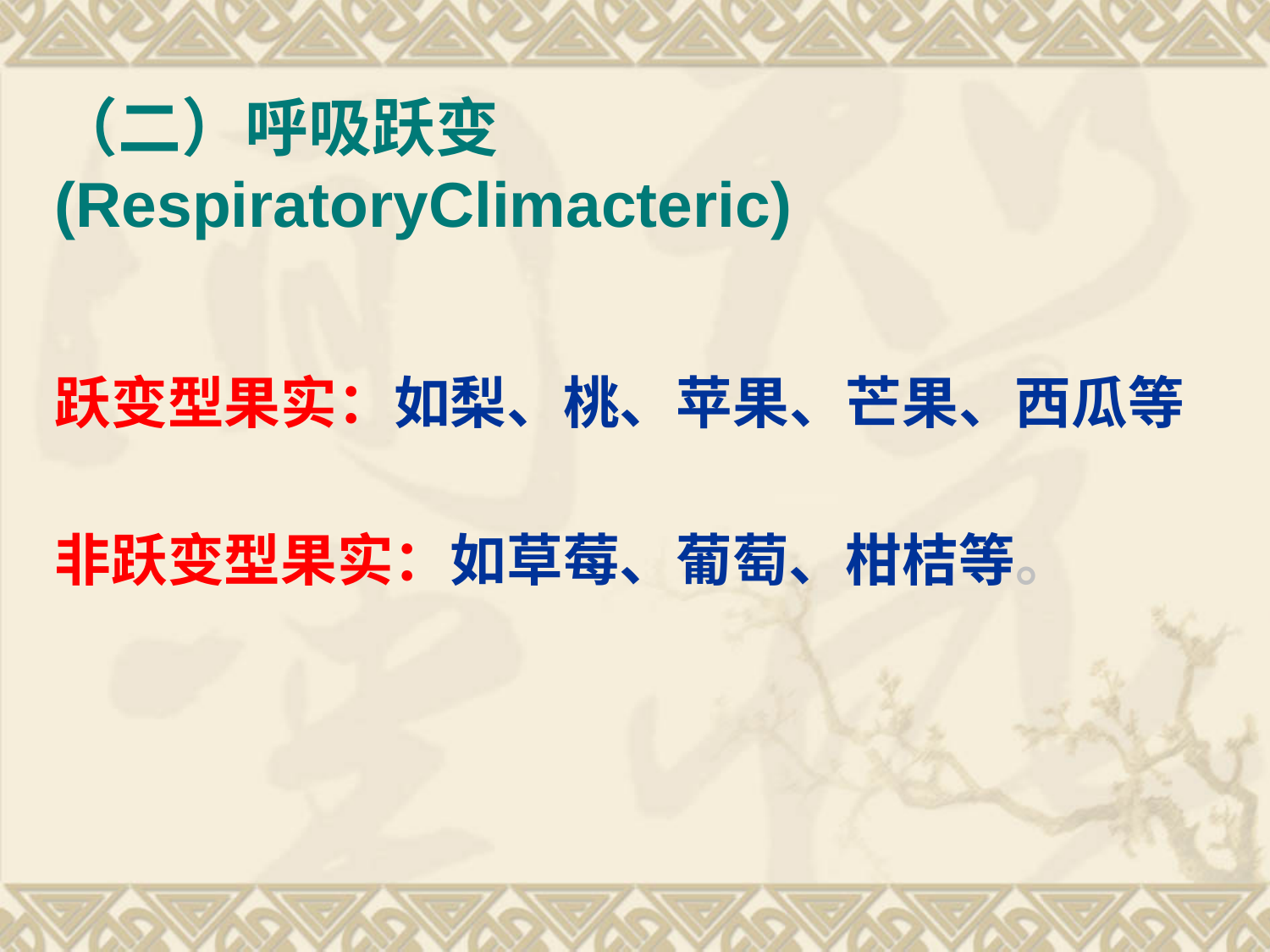

# （二）呼吸跃变    (RespiratoryClimacteric)

跃变型果实：如梨、桃、苹果、芒果、西瓜等

非跃变型果实：如草莓、葡萄、柑桔等。
19